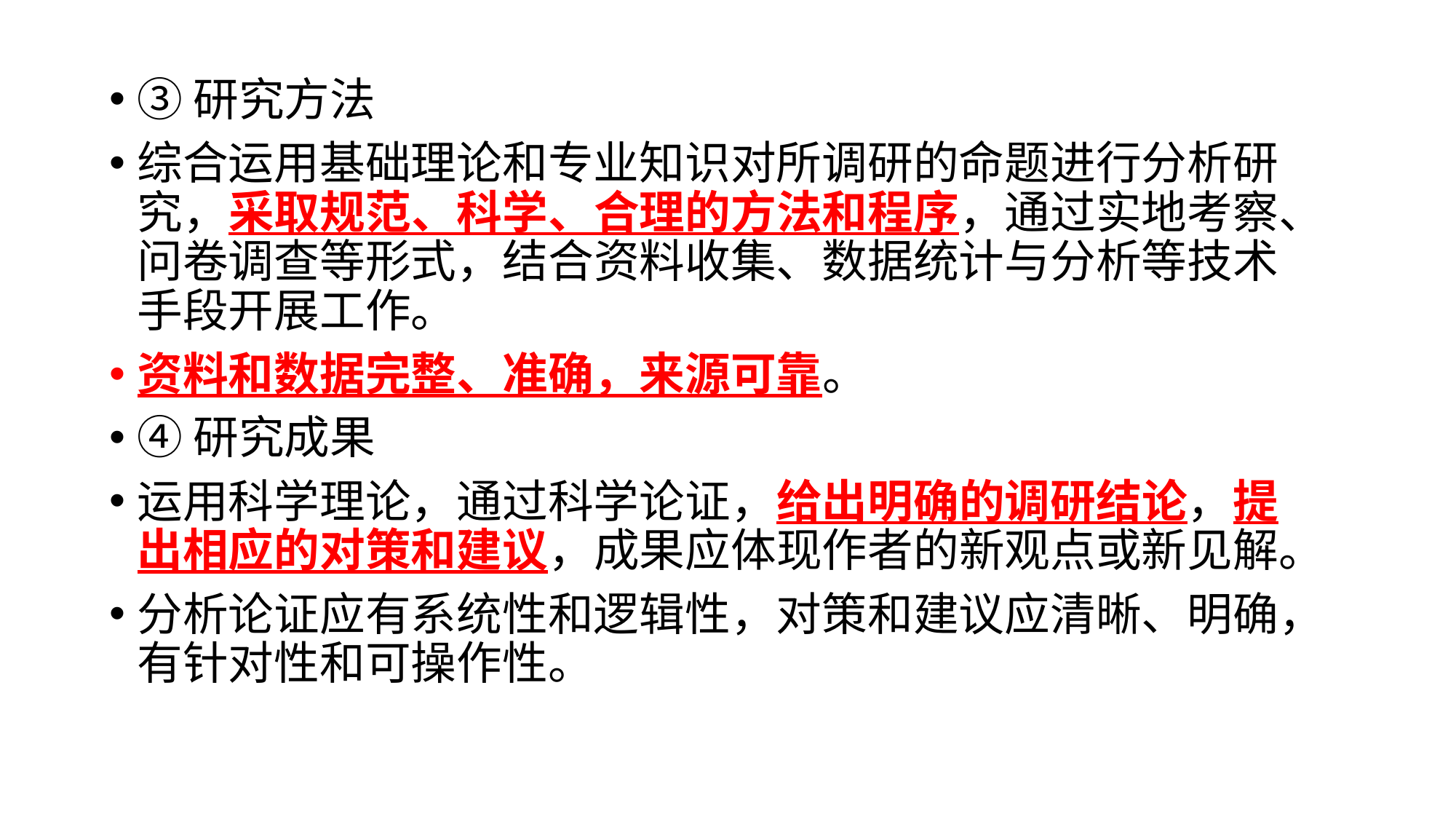

③研究方法
综合运用基础理论和专业知识对所调研的命题进行分析研究，采取规范、科学、合理的方法和程序，通过实地考察、问卷调查等形式，结合资料收集、数据统计与分析等技术手段开展工作。
资料和数据完整、准确，来源可靠。
④研究成果
运用科学理论，通过科学论证，给出明确的调研结论，提出相应的对策和建议，成果应体现作者的新观点或新见解。
分析论证应有系统性和逻辑性，对策和建议应清晰、明确，有针对性和可操作性。